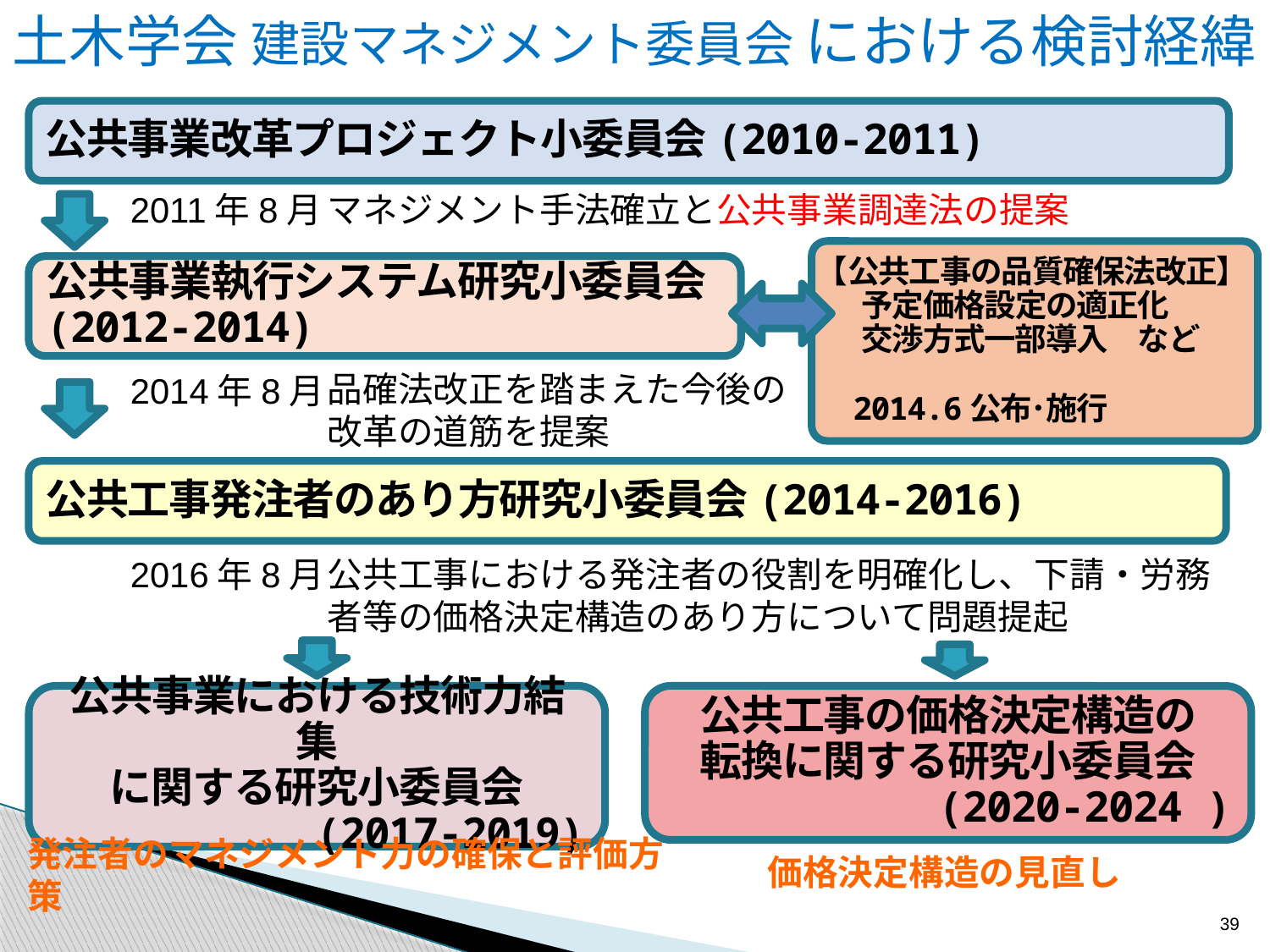

土木学会 建設マネジメント委員会 における検討経緯
公共事業改革プロジェクト小委員会(2010-2011)
2011年8月
マネジメント手法確立と公共事業調達法の提案

【公共工事の品質確保法改正】
 　予定価格設定の適正化
 　交渉方式一部導入　など

  2014.6公布･施行
公共事業執行システム研究小委員会
(2012-2014)

品確法改正を踏まえた今後の改革の道筋を提案
2014年8月

公共工事発注者のあり方研究小委員会(2014-2016)
2016年8月
公共工事における発注者の役割を明確化し、下請・労務者等の価格決定構造のあり方について問題提起

公共事業における技術力結集
に関する研究小委員会
(2017-2019)
公共工事の価格決定構造の
転換に関する研究小委員会
(2020-2024 )
価格決定構造の見直し
発注者のマネジメント力の確保と評価方策
39